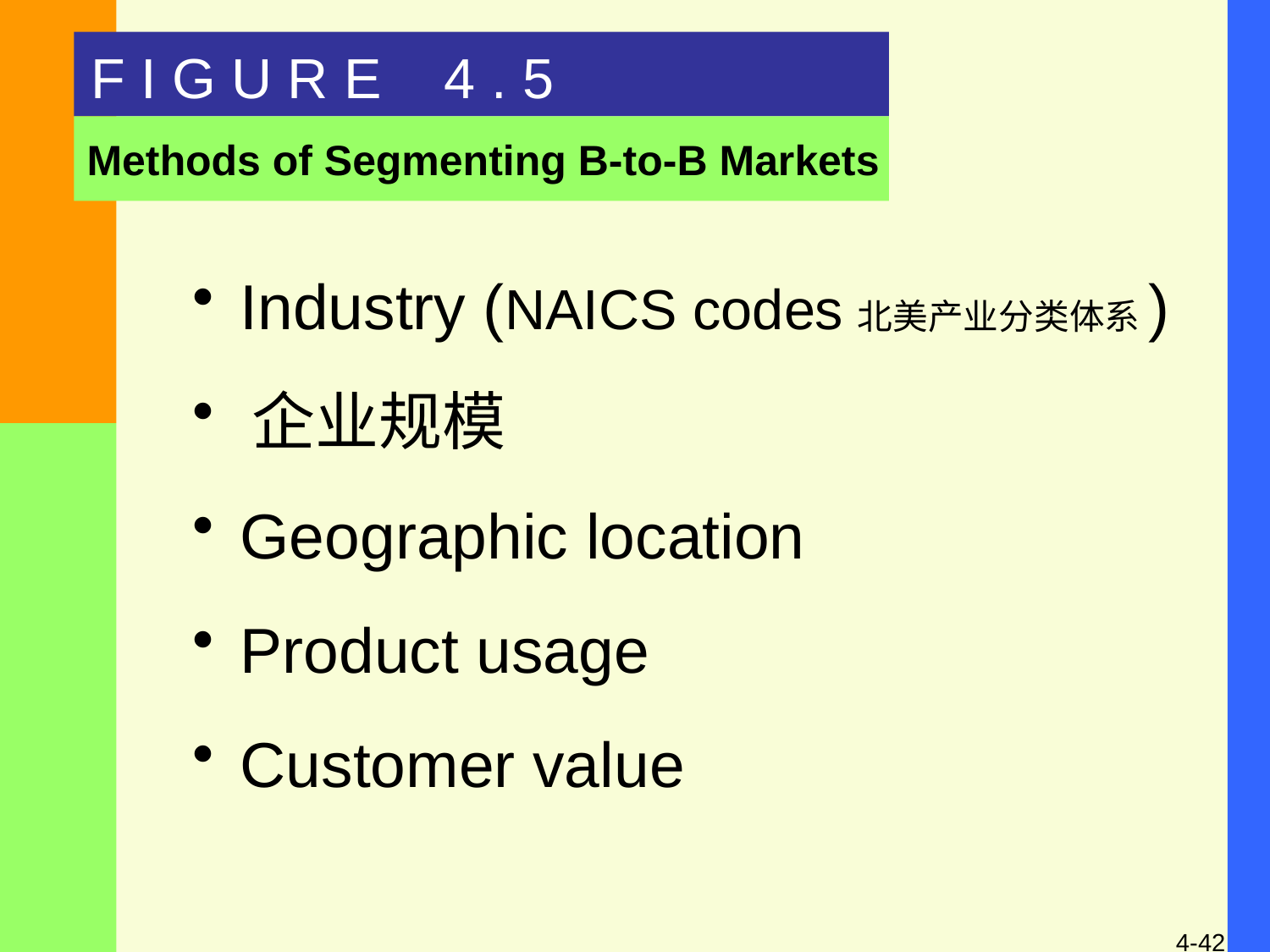

F I G U R E    4 . 5

Methods of Segmenting B-to-B Markets
 Industry (NAICS codes北美产业分类体系)
 企业规模
 Geographic location
 Product usage
 Customer value

4-42